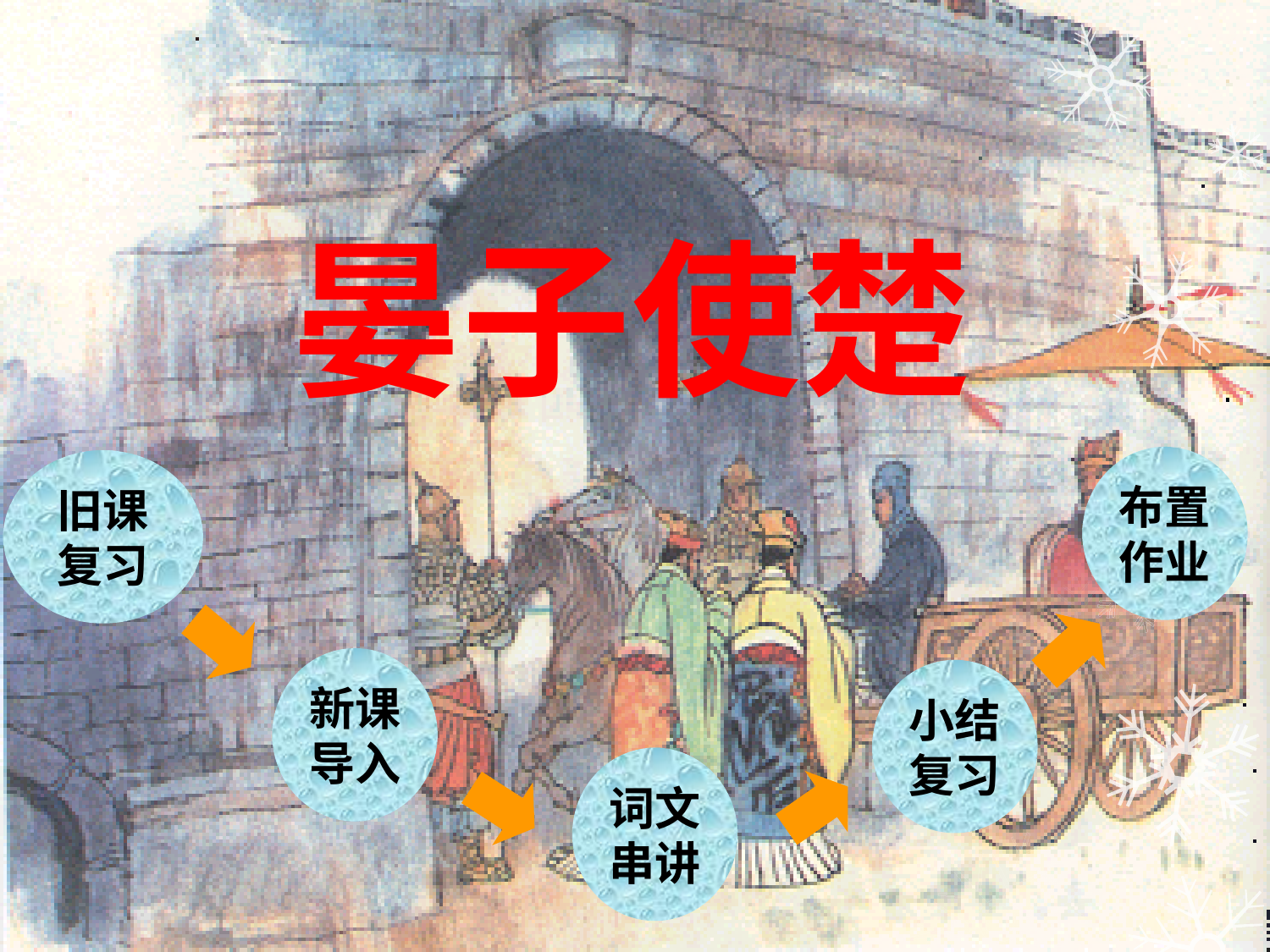

晏子使楚
布置
作业
旧课
复习

新课
导入
小结
复习
词文
串讲